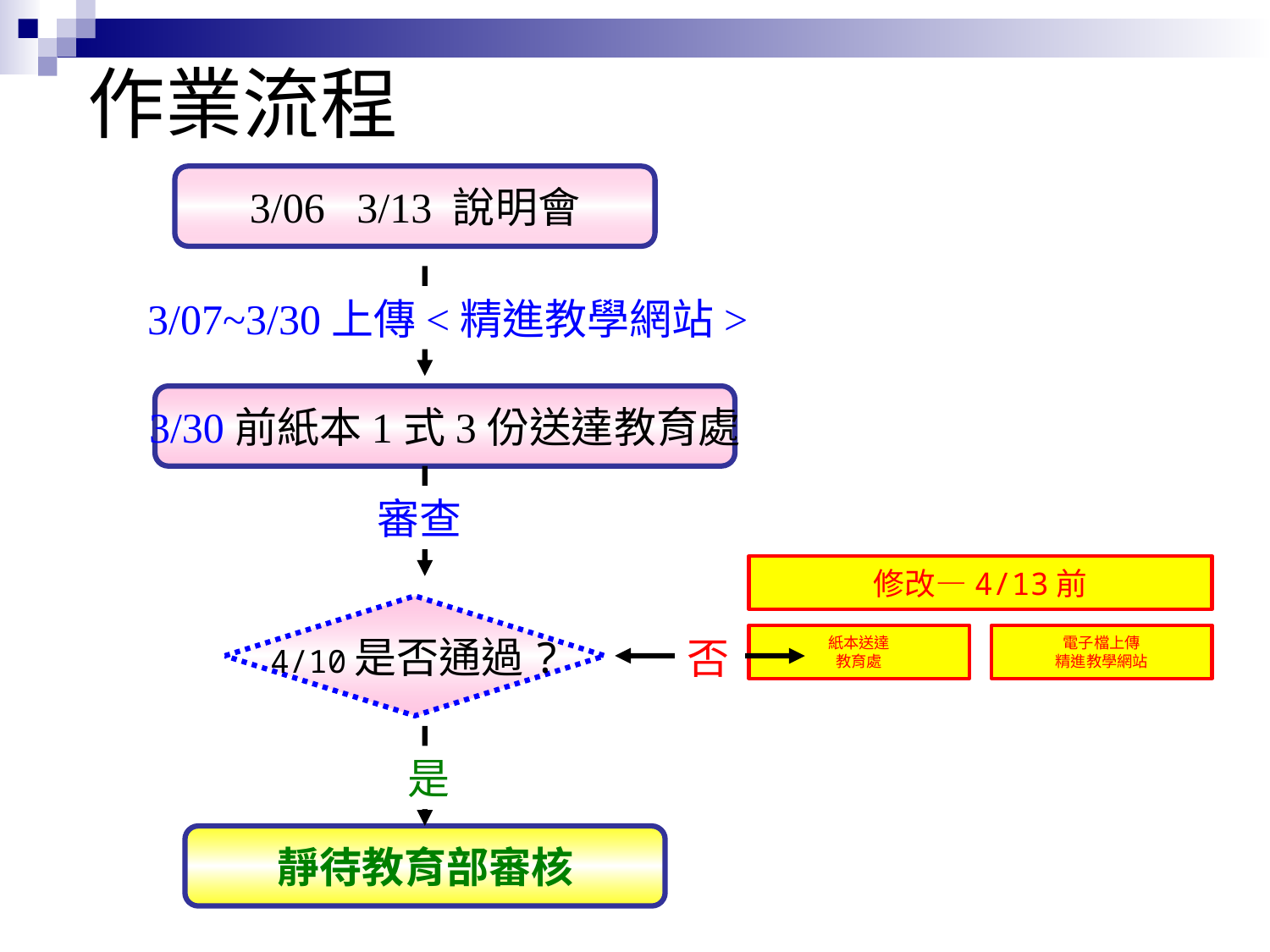

# 作業流程
3/06   3/13 說明會

3/07~3/30上傳<精進教學網站>
3/30前紙本1式3份送達教育處

審查
修改—4/13前
紙本送達
教育處
電子檔上傳
精進教學網站
4/10是否通過?
否

是
靜待教育部審核